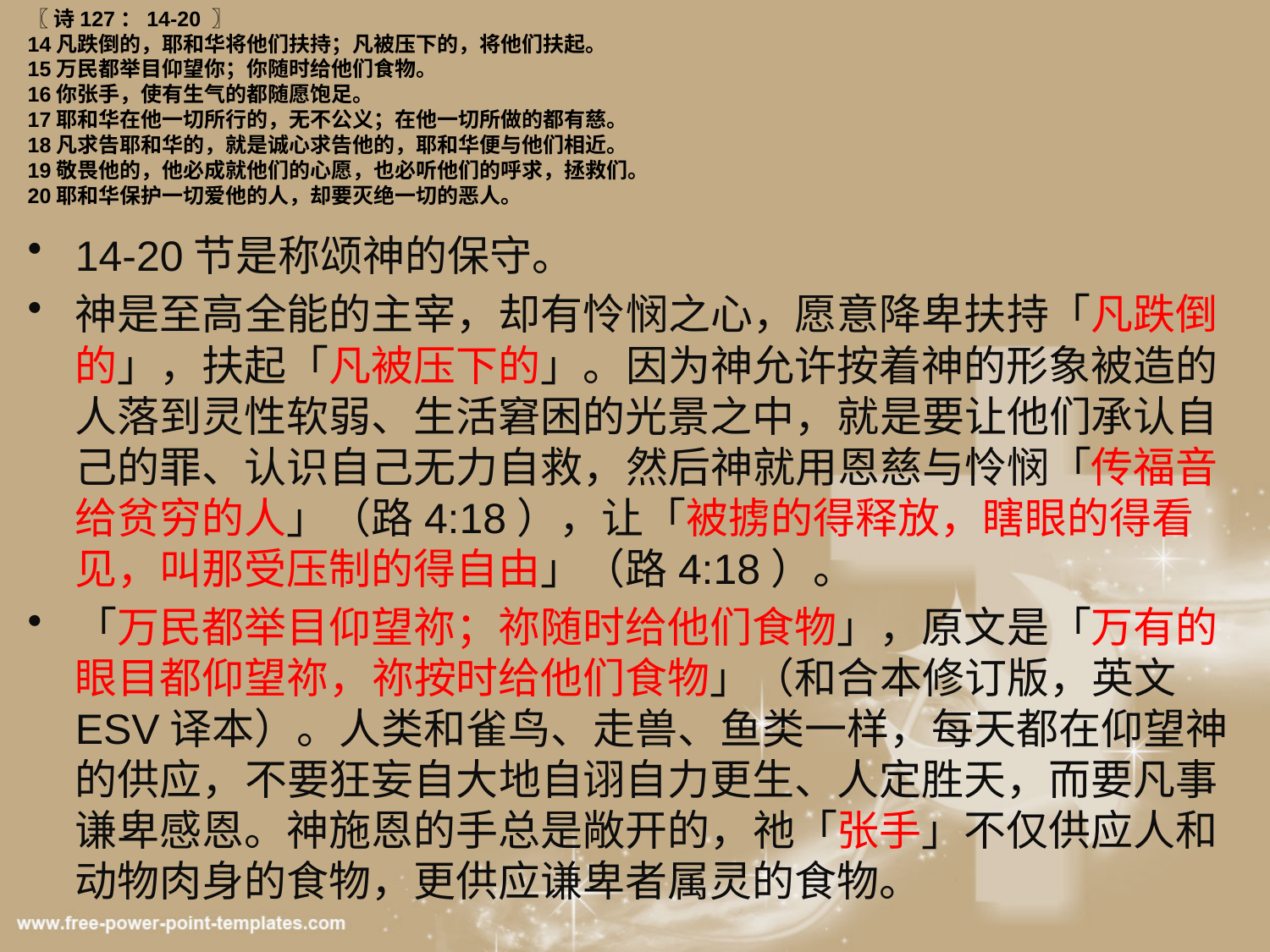

# 〖 诗127：14-20 〗 14凡跌倒的，耶和华将他们扶持；凡被压下的，将他们扶起。 15万民都举目仰望你；你随时给他们食物。 16你张手，使有生气的都随愿饱足。 17耶和华在他一切所行的，无不公义；在他一切所做的都有慈。 18凡求告耶和华的，就是诚心求告他的，耶和华便与他们相近。 19敬畏他的，他必成就他们的心愿，也必听他们的呼求，拯救们。 20耶和华保护一切爱他的人，却要灭绝一切的恶人。
14-20节是称颂神的保守。
神是至高全能的主宰，却有怜悯之心，愿意降卑扶持「凡跌倒的」，扶起「凡被压下的」。因为神允许按着神的形象被造的人落到灵性软弱、生活窘困的光景之中，就是要让他们承认自己的罪、认识自己无力自救，然后神就用恩慈与怜悯「传福音给贫穷的人」（路4:18），让「被掳的得释放，瞎眼的得看见，叫那受压制的得自由」（路4:18）。
「万民都举目仰望祢；祢随时给他们食物」，原文是「万有的眼目都仰望祢，祢按时给他们食物」（和合本修订版，英文ESV译本）。人类和雀鸟、走兽、鱼类一样，每天都在仰望神的供应，不要狂妄自大地自诩自力更生、人定胜天，而要凡事谦卑感恩。神施恩的手总是敞开的，祂「张手」不仅供应人和动物肉身的食物，更供应谦卑者属灵的食物。